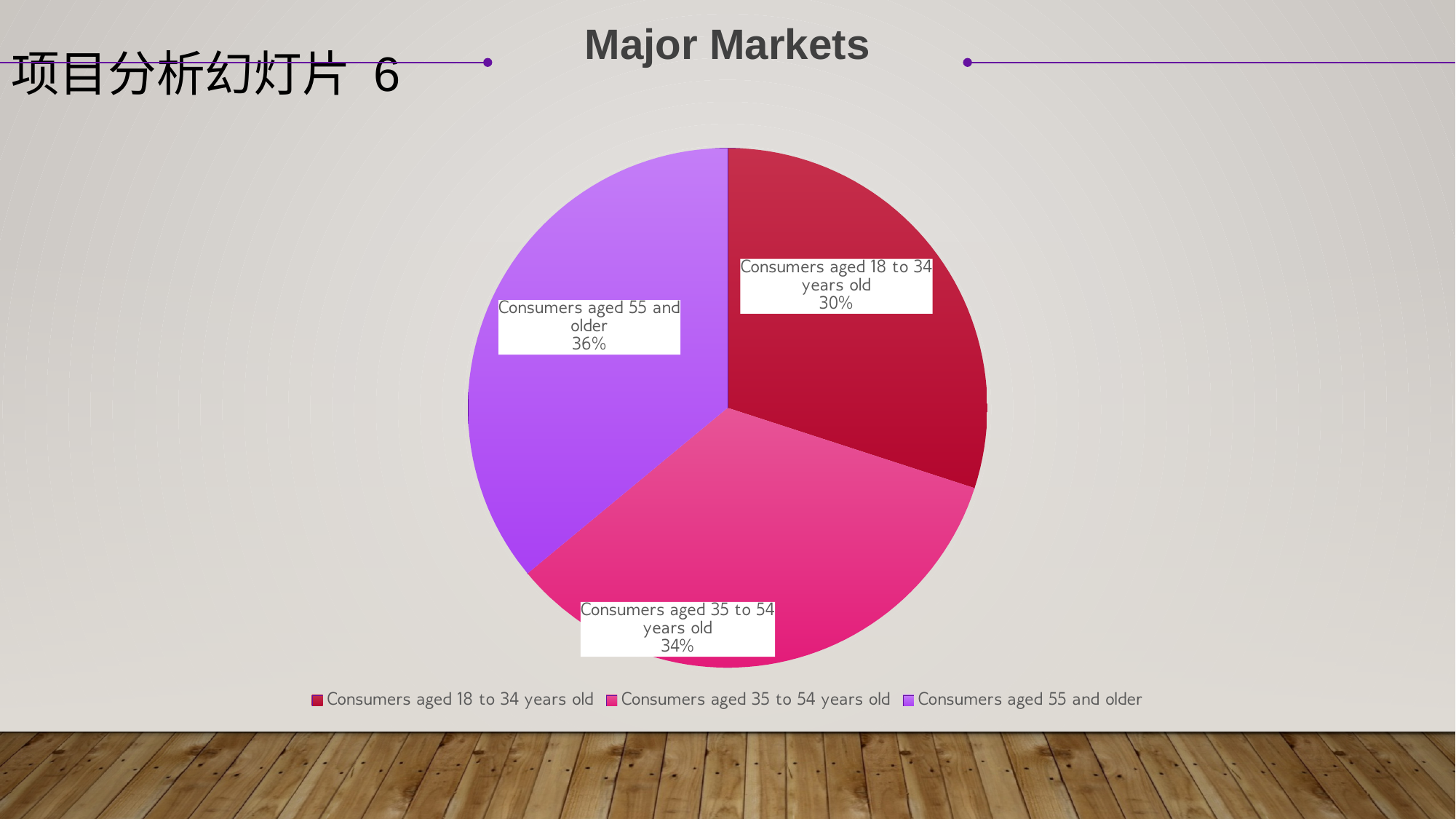

Major Markets
项目分析幻灯片 6

### Chart

| Category |  |
|---|---|
| Consumers aged 18 to 34 years old | 0.30000000000000004 |
| Consumers aged 35 to 54 years old | 0.34 |
| Consumers aged 55 and older | 0.36000000000000004 |